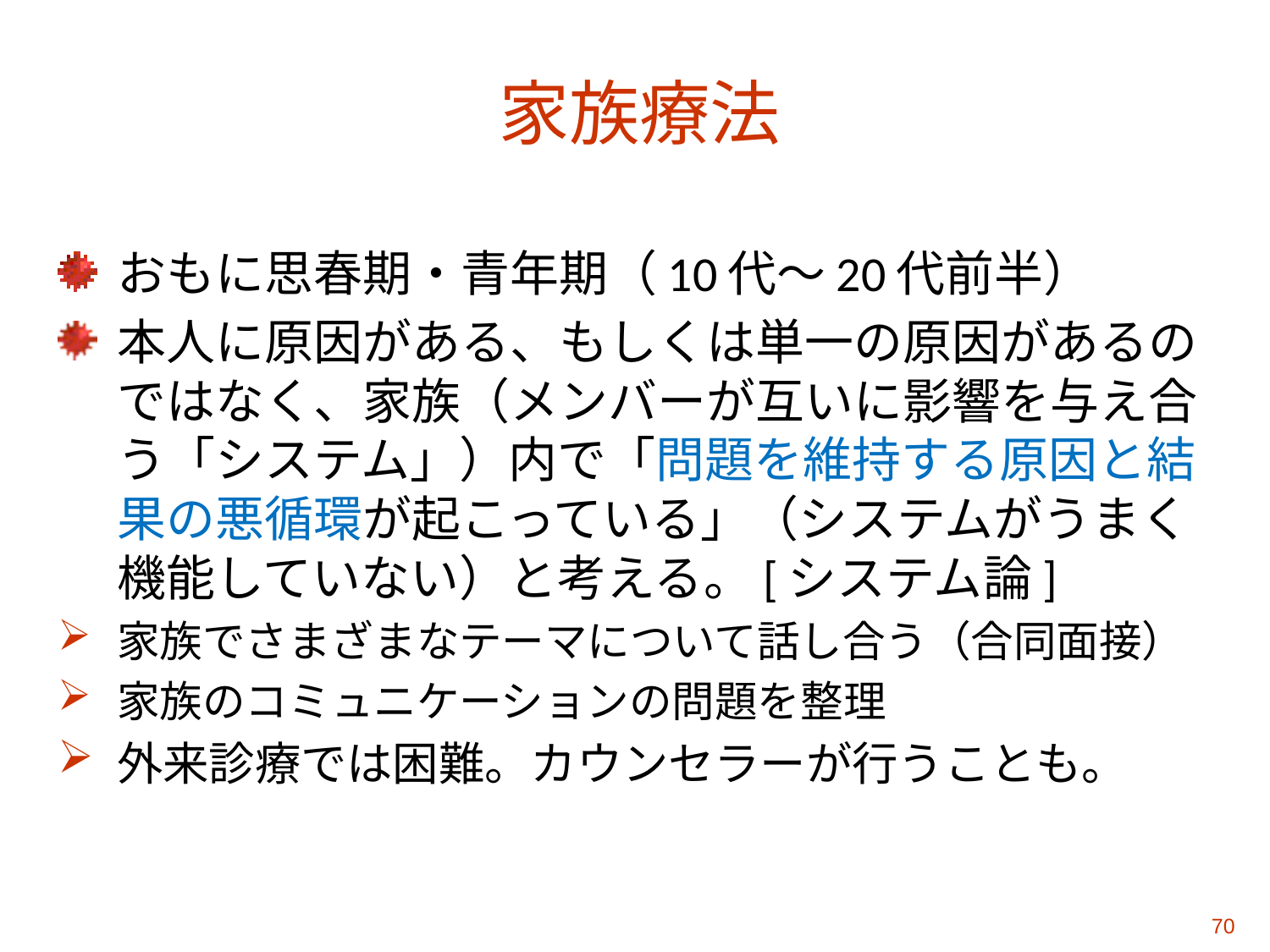

# 家族療法
おもに思春期・青年期（10代～20代前半）
本人に原因がある、もしくは単一の原因があるのではなく、家族（メンバーが互いに影響を与え合う「システム」）内で「問題を維持する原因と結果の悪循環が起こっている」（システムがうまく機能していない）と考える。[システム論]
家族でさまざまなテーマについて話し合う（合同面接）
家族のコミュニケーションの問題を整理
外来診療では困難。カウンセラーが行うことも。
70